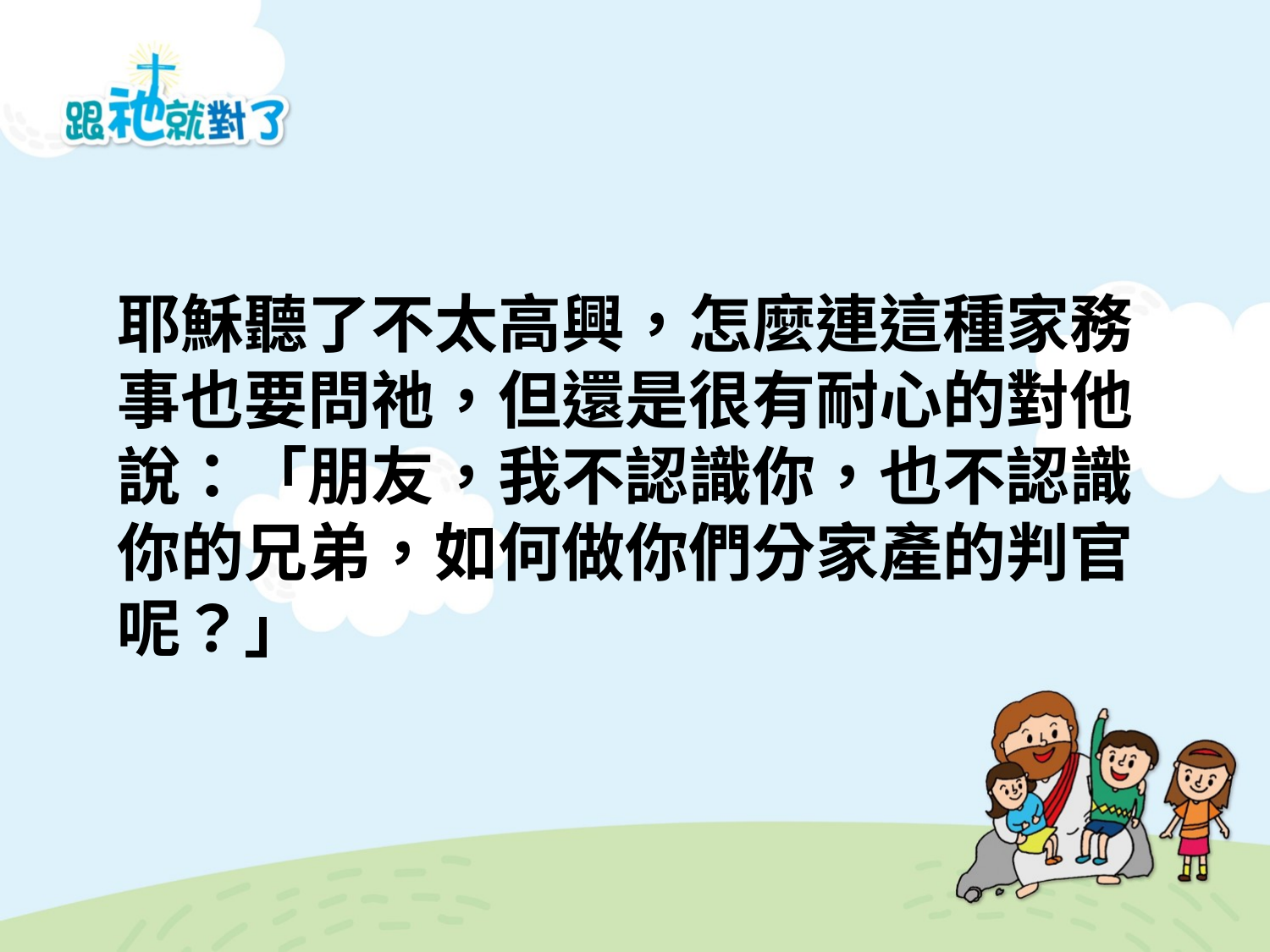

耶穌聽了不太高興，怎麼連這種家務事也要問祂，但還是很有耐心的對他說：「朋友，我不認識你，也不認識你的兄弟，如何做你們分家產的判官呢？」